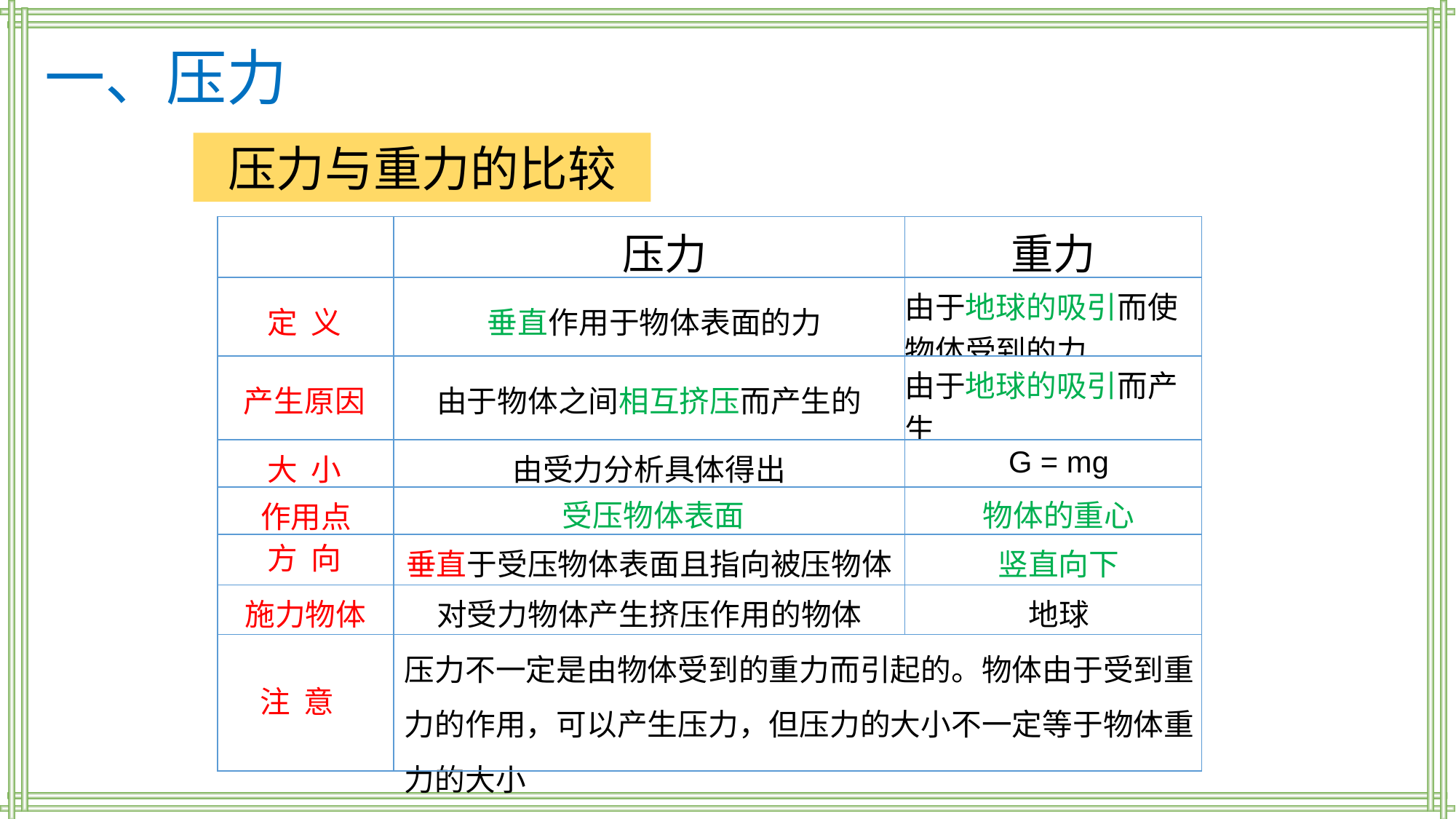

一、压力
压力与重力的比较
|  | 压力 | 重力 |
| --- | --- | --- |
| 定 义 | 垂直作用于物体表面的力 | 由于地球的吸引而使物体受到的力 |
| 产生原因 | 由于物体之间相互挤压而产生的 | 由于地球的吸引而产生 |
| 大 小 | 由受力分析具体得出 | G = mg |
| 作用点 | 受压物体表面 | 物体的重心 |
| 方 向 | 垂直于受压物体表面且指向被压物体 | 竖直向下 |
| 施力物体 | 对受力物体产生挤压作用的物体 | 地球 |
| 注 意 | 压力不一定是由物体受到的重力而引起的。物体由于受到重力的作用，可以产生压力，但压力的大小不一定等于物体重力的大小 |  |